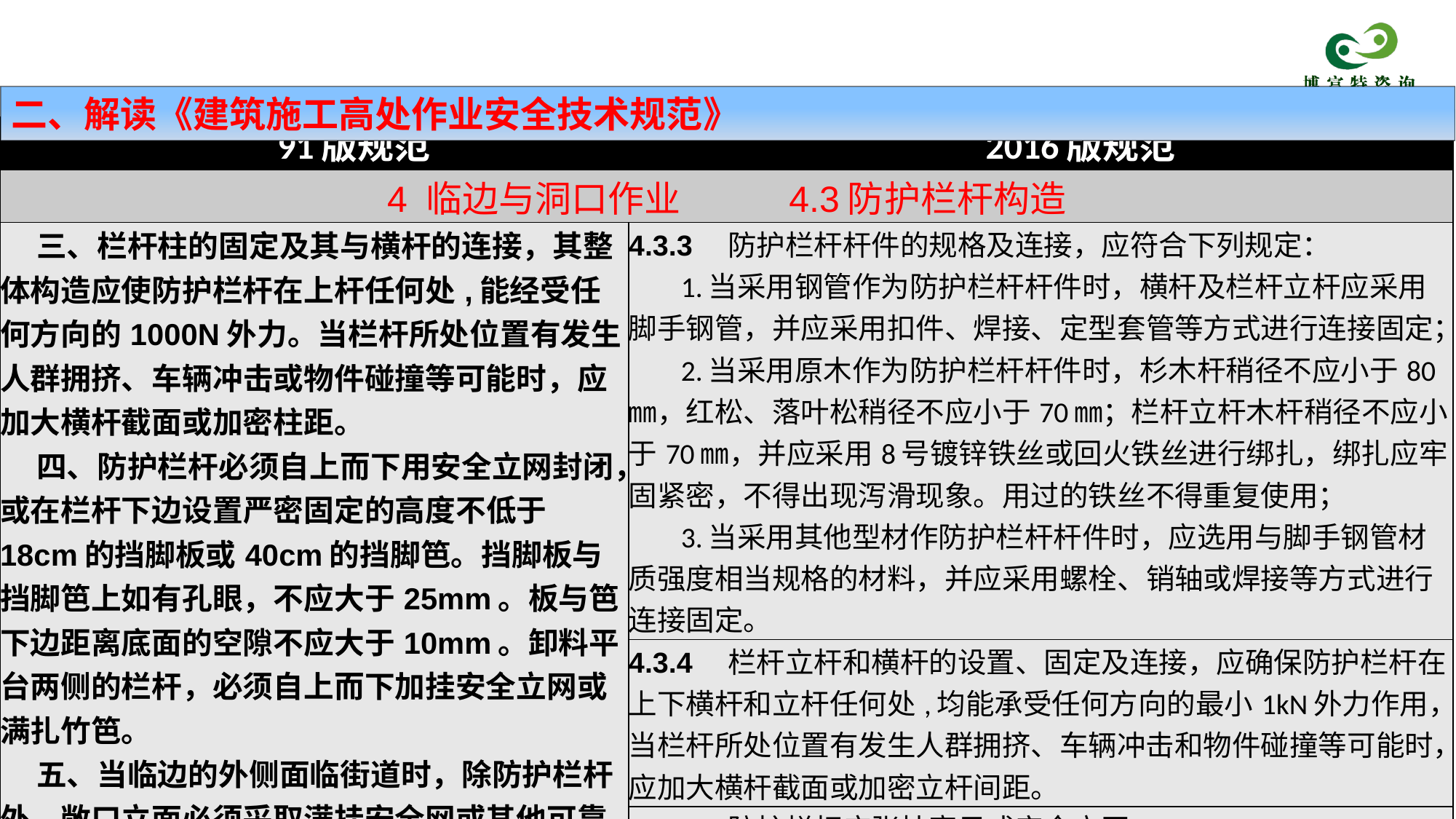

二、解读《建筑施工高处作业安全技术规范》
| 91版规范 |  | 2016版规范 |
| --- | --- | --- |
| 4 临边与洞口作业 4.3防护栏杆构造 |  |  |
| 三、栏杆柱的固定及其与横杆的连接，其整体构造应使防护栏杆在上杆任何处,能经受任何方向的1000N外力。当栏杆所处位置有发生人群拥挤、车辆冲击或物件碰撞等可能时，应加大横杆截面或加密柱距。 四、防护栏杆必须自上而下用安全立网封闭，或在栏杆下边设置严密固定的高度不低于18cm的挡脚板或40cm的挡脚笆。挡脚板与挡脚笆上如有孔眼，不应大于25mm。板与笆下边距离底面的空隙不应大于10mm。卸料平台两侧的栏杆，必须自上而下加挂安全立网或满扎竹笆。  五、当临边的外侧面临街道时，除防护栏杆外，敞口立面必须采取满挂安全网或其他可靠措施作全封闭处理。 | 4.3.3　防护栏杆杆件的规格及连接，应符合下列规定： 1.当采用钢管作为防护栏杆杆件时，横杆及栏杆立杆应采用脚手钢管，并应采用扣件、焊接、定型套管等方式进行连接固定； 2.当采用原木作为防护栏杆杆件时，杉木杆稍径不应小于80㎜，红松、落叶松稍径不应小于70㎜；栏杆立杆木杆稍径不应小于70㎜，并应采用8号镀锌铁丝或回火铁丝进行绑扎，绑扎应牢固紧密，不得出现泻滑现象。用过的铁丝不得重复使用； 3.当采用其他型材作防护栏杆杆件时，应选用与脚手钢管材质强度相当规格的材料，并应采用螺栓、销轴或焊接等方式进行连接固定。 |  |
|  | 4.3.4　栏杆立杆和横杆的设置、固定及连接，应确保防护栏杆在上下横杆和立杆任何处,均能承受任何方向的最小1kN外力作用，当栏杆所处位置有发生人群拥挤、车辆冲击和物件碰撞等可能时，应加大横杆截面或加密立杆间距。 |  |
|  | 4.3.5　防护栏杆应张挂密目式安全立网。 |  |
|  | 4.3.6 防护栏杆的设计应符合本规范附录A的规定。 |  |